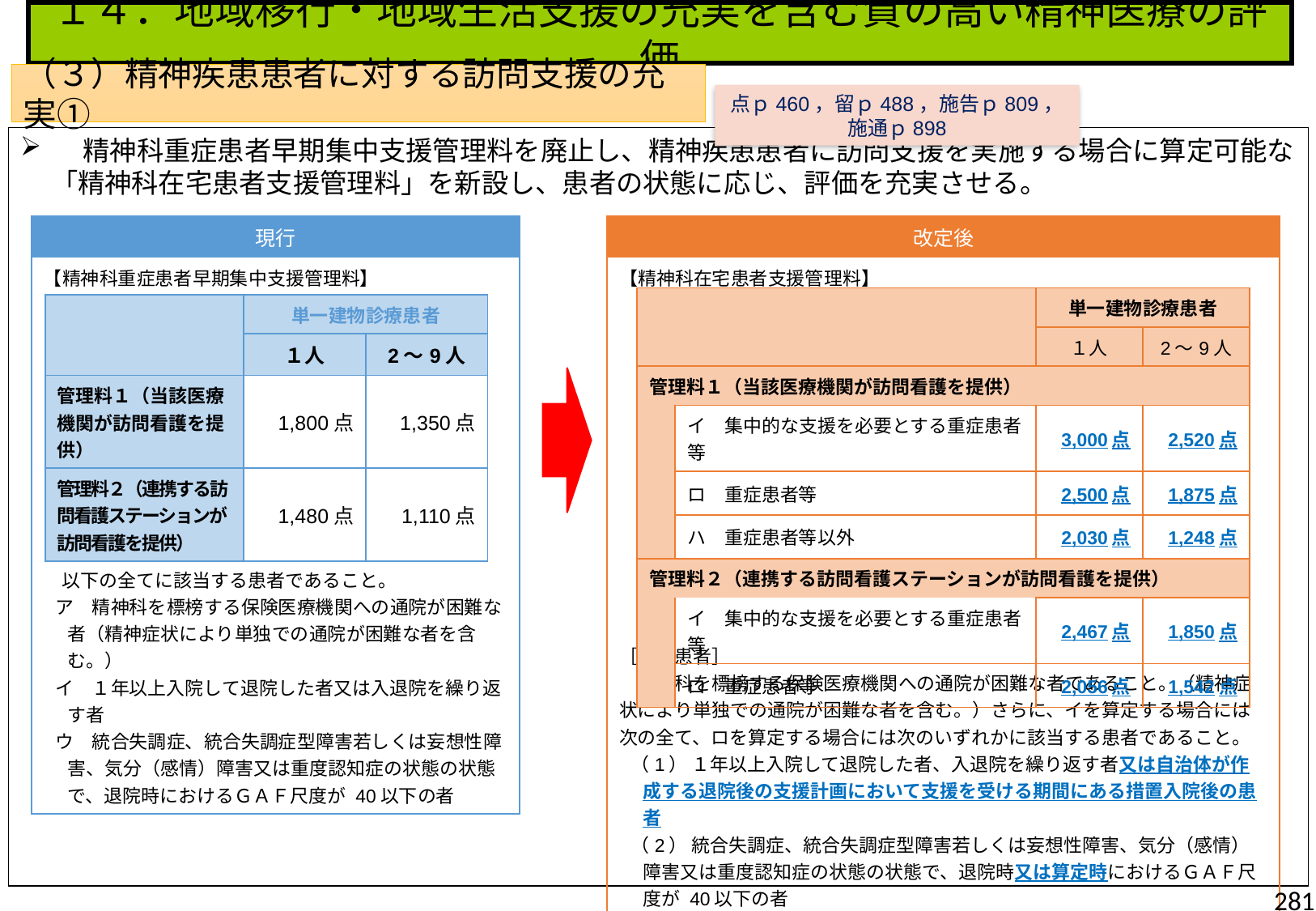

１４．地域移行・地域生活支援の充実を含む質の高い精神医療の評価
（３）精神疾患患者に対する訪問支援の充実①
点ｐ460，留ｐ488，施告ｐ809，施通ｐ898
　精神科重症患者早期集中支援管理料を廃止し、精神疾患患者に訪問支援を実施する場合に算定可能な
    「精神科在宅患者支援管理料」を新設し、患者の状態に応じ、評価を充実させる。

| 改定後 |
| --- |
| 【精神科在宅患者支援管理料】 ［対象患者］ 　精神科を標榜する保険医療機関への通院が困難な者であること。（精神症状により単独での通院が困難な者を含む。）さらに、イを算定する場合には次の全て、ロを算定する場合には次のいずれかに該当する患者であること。 （1） １年以上入院して退院した者、入退院を繰り返す者又は自治体が作成する退院後の支援計画において支援を受ける期間にある措置入院後の患者 （2） 統合失調症、統合失調症型障害若しくは妄想性障害、気分（感情）障害又は重度認知症の状態の状態で、退院時又は算定時におけるＧＡＦ尺度が 40以下の者 |
| 現行 |
| --- |
| 【精神科重症患者早期集中支援管理料】 ［対象患者］ 　以下の全てに該当する患者であること。 ア　精神科を標榜する保険医療機関への通院が困難な者（精神症状により単独での通院が困難な者を含む。） イ　１年以上入院して退院した者又は入退院を繰り返す者 ウ　統合失調症、統合失調症型障害若しくは妄想性障害、気分（感情）障害又は重度認知症の状態の状態で、退院時におけるＧＡＦ尺度が 40以下の者 |
|  |  | 単一建物診療患者 |  |
| --- | --- | --- | --- |
|  |  | １人 | 2～9人 |
| 管理料１（当該医療機関が訪問看護を提供） |  |  |  |
|  | イ　集中的な支援を必要とする重症患者等 | 3,000点 | 2,520点 |
|  | ロ　重症患者等 | 2,500点 | 1,875点 |
|  | ハ　重症患者等以外 | 2,030点 | 1,248点 |
| 管理料２（連携する訪問看護ステーションが訪問看護を提供） |  |  |  |
|  | イ　集中的な支援を必要とする重症患者等 | 2,467点 | 1,850点 |
|  | ロ　重症患者等 | 2,056点 | 1,542点 |
|  | 単一建物診療患者 |  |
| --- | --- | --- |
|  | １人 | 2～9人 |
| 管理料１（当該医療機関が訪問看護を提供） | 1,800点 | 1,350点 |
| 管理料２（連携する訪問看護ステーションが訪問看護を提供） | 1,480点 | 1,110点 |

281